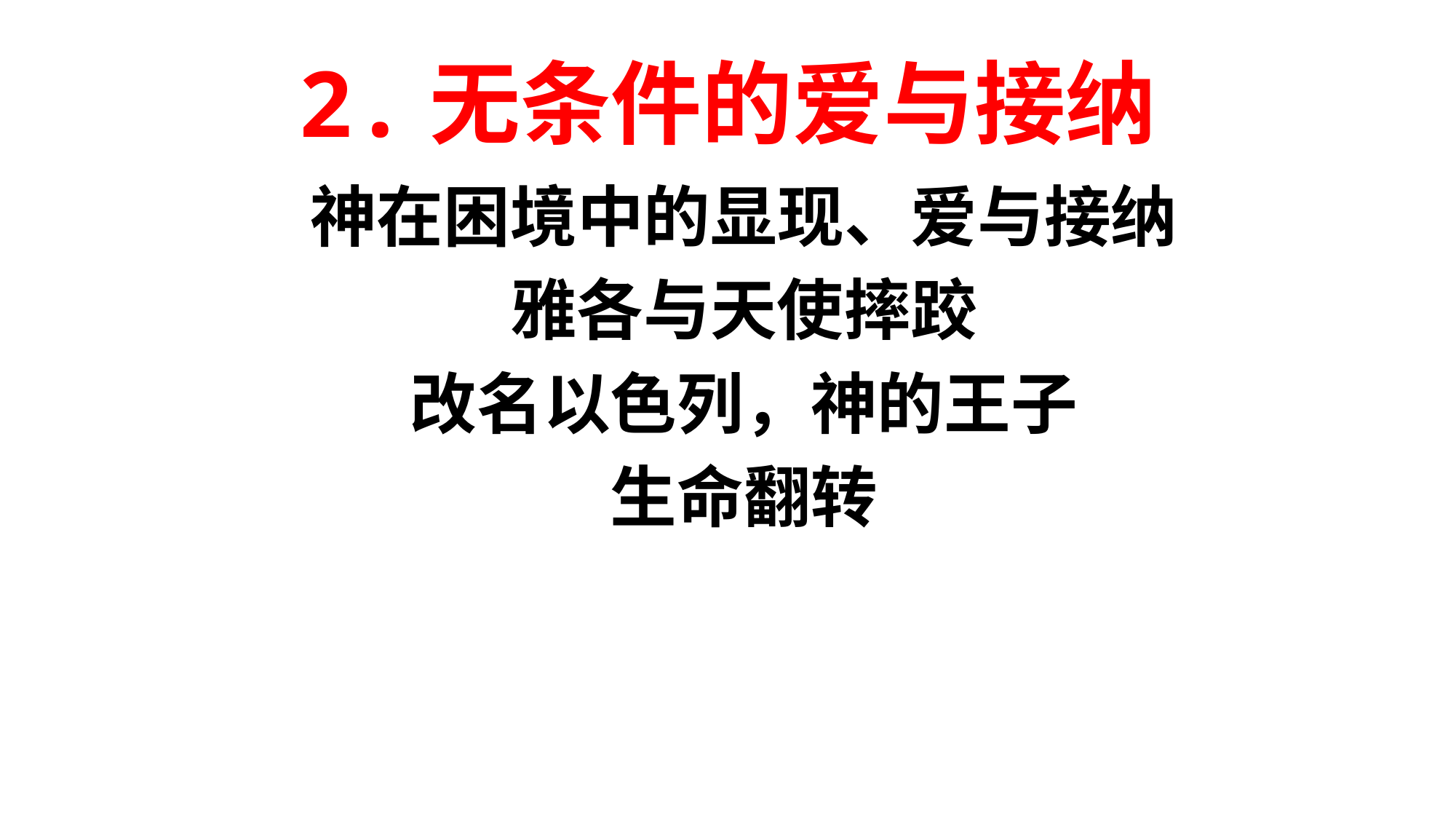

# 2.无条件的爱与接纳
神在困境中的显现、爱与接纳
雅各与天使摔跤
改名以色列，神的王子
生命翻转